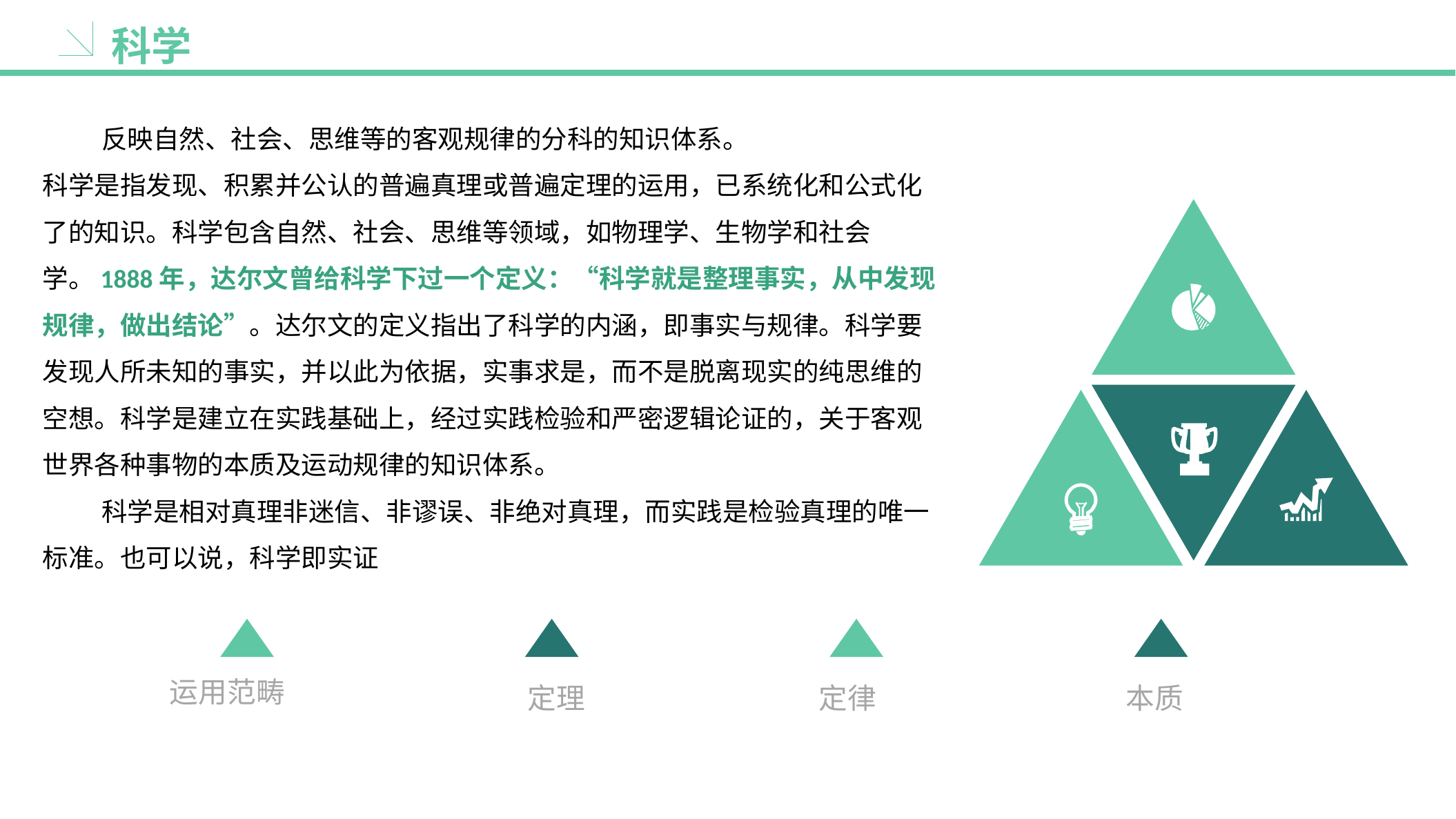

科学
         反映自然、社会、思维等的客观规律的分科的知识体系。
科学是指发现、积累并公认的普遍真理或普遍定理的运用，已系统化和公式化了的知识。科学包含自然、社会、思维等领域，如物理学、生物学和社会学。1888年，达尔文曾给科学下过一个定义：“科学就是整理事实，从中发现规律，做出结论”。达尔文的定义指出了科学的内涵，即事实与规律。科学要发现人所未知的事实，并以此为依据，实事求是，而不是脱离现实的纯思维的空想。科学是建立在实践基础上，经过实践检验和严密逻辑论证的，关于客观世界各种事物的本质及运动规律的知识体系。
         科学是相对真理非迷信、非谬误、非绝对真理，而实践是检验真理的唯一标准。也可以说，科学即实证

运用范畴
定理
定律
本质